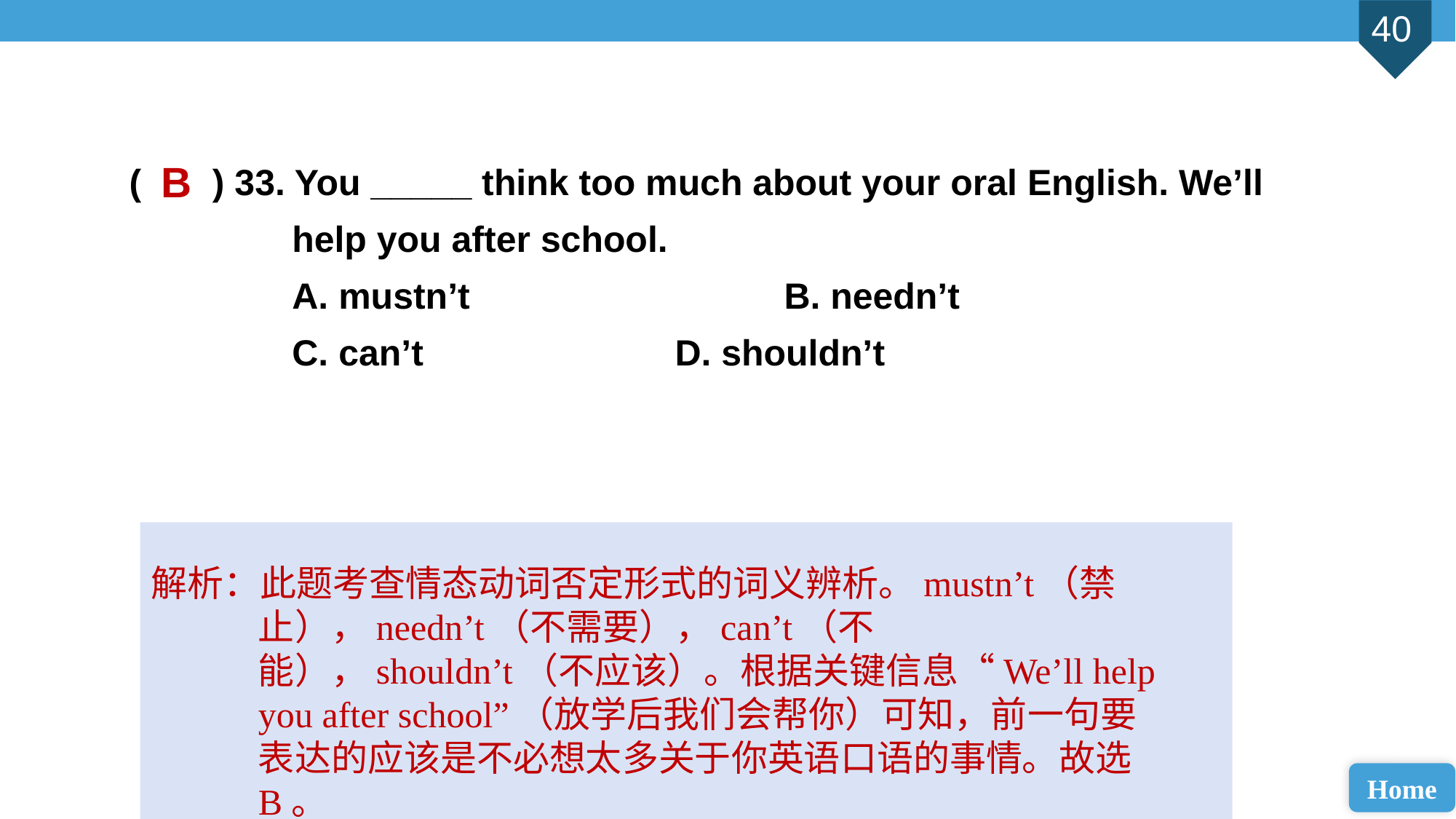

(       ) 33. You _____ think too much about your oral English. We’ll
                help you after school.
                A. mustn’t 			B. needn’t
                C. can’t 			D. shouldn’t
B

解析：此题考查情态动词否定形式的词义辨析。mustn’t（禁止），needn’t（不需要），can’t（不能），shouldn’t（不应该）。根据关键信息“We’ll help you after school”（放学后我们会帮你）可知，前一句要表达的应该是不必想太多关于你英语口语的事情。故选B。